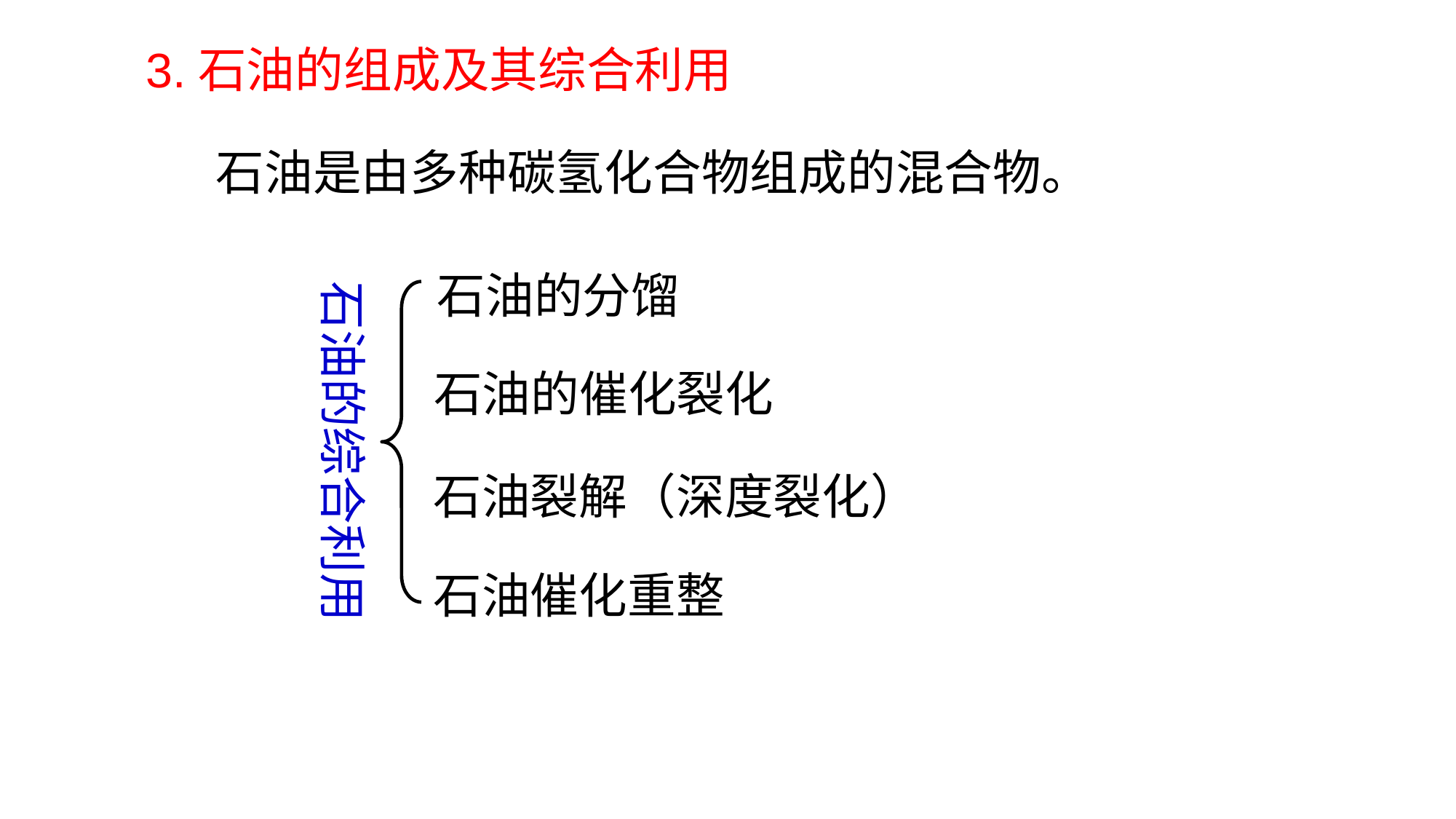

3.石油的组成及其综合利用
石油是由多种碳氢化合物组成的混合物。
石油的分馏
石油的综合利用

石油的催化裂化
石油裂解（深度裂化）
石油催化重整